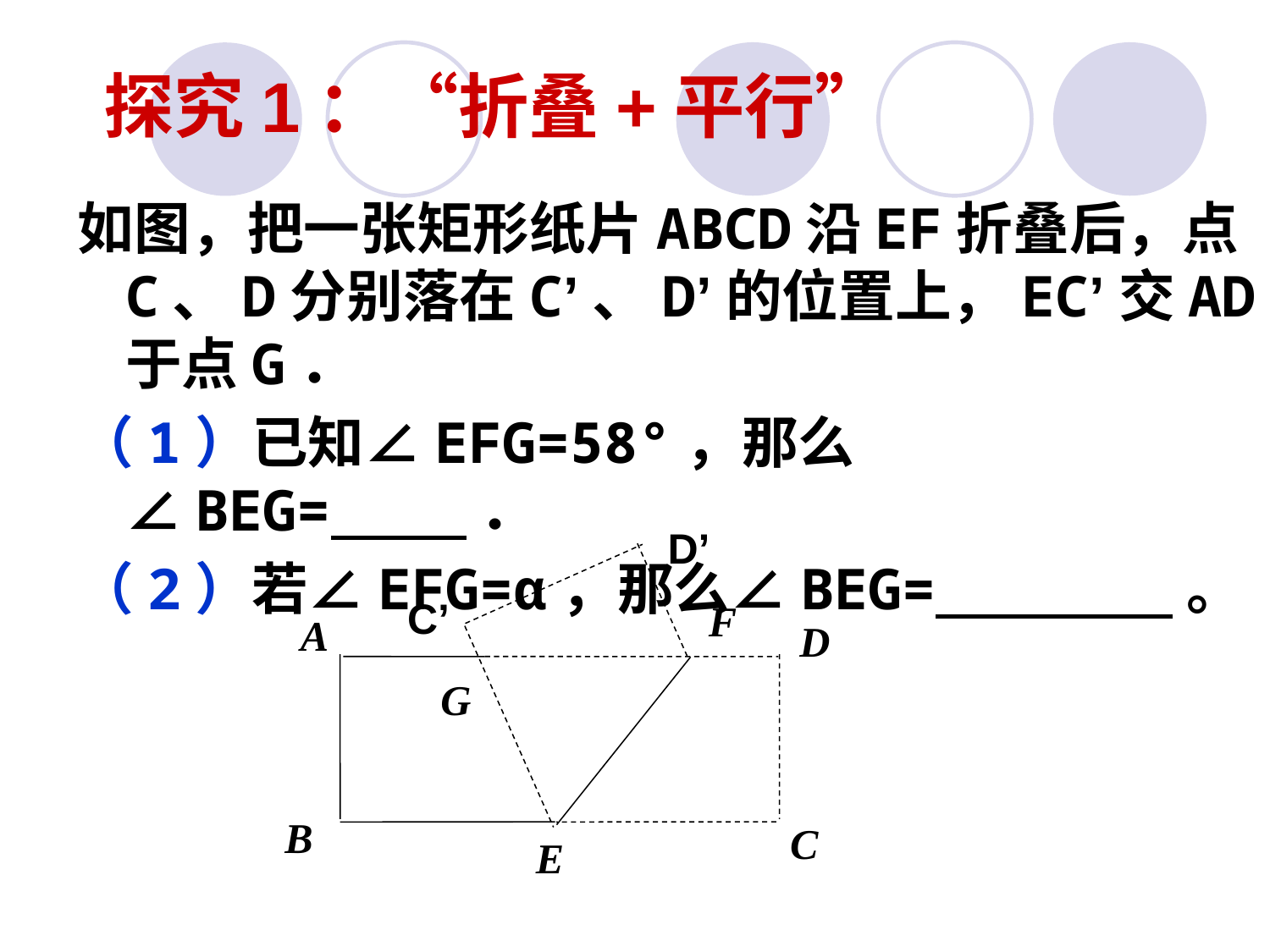

探究1：“折叠+平行”
如图，把一张矩形纸片ABCD沿EF折叠后，点C、D分别落在C’、D’的位置上，EC’交AD于点G．
（1）已知∠EFG=58°，那么∠BEG=    ．
（2）若∠EFG=α，那么∠BEG=       。

F

A
D

    G

B
C

E
D’
C’